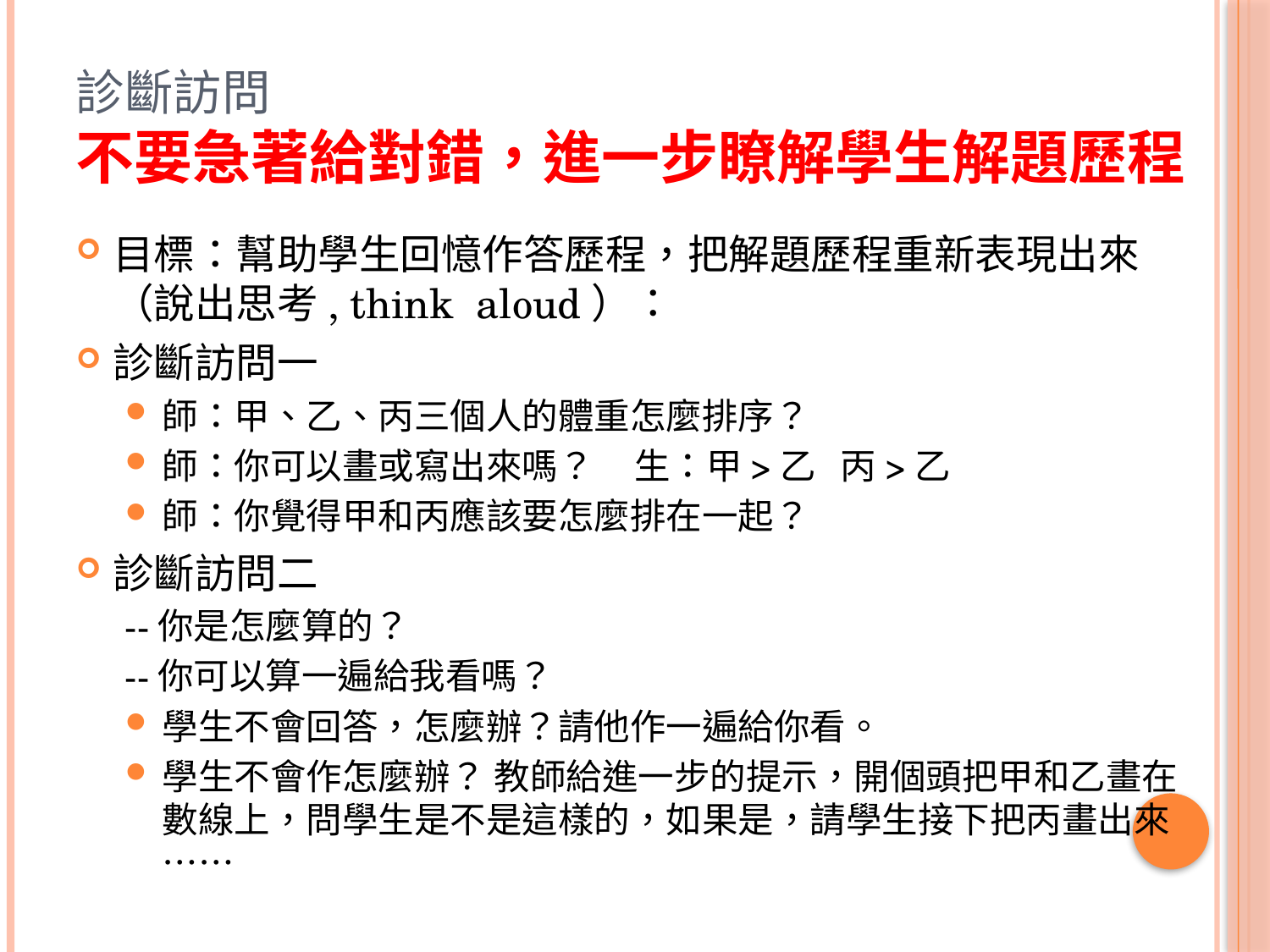

# 診斷訪問 不要急著給對錯，進一步瞭解學生解題歷程
目標：幫助學生回憶作答歷程，把解題歷程重新表現出來（說出思考, think  aloud）：
診斷訪問一
師：甲、乙、丙三個人的體重怎麼排序？
師：你可以畫或寫出來嗎？     生：甲>乙   丙>乙
師：你覺得甲和丙應該要怎麼排在一起？
診斷訪問二
--你是怎麼算的？
--你可以算一遍給我看嗎？
學生不會回答，怎麼辦？請他作一遍給你看。
學生不會作怎麼辦？ 教師給進一步的提示，開個頭把甲和乙畫在數線上，問學生是不是這樣的，如果是，請學生接下把丙畫出來……